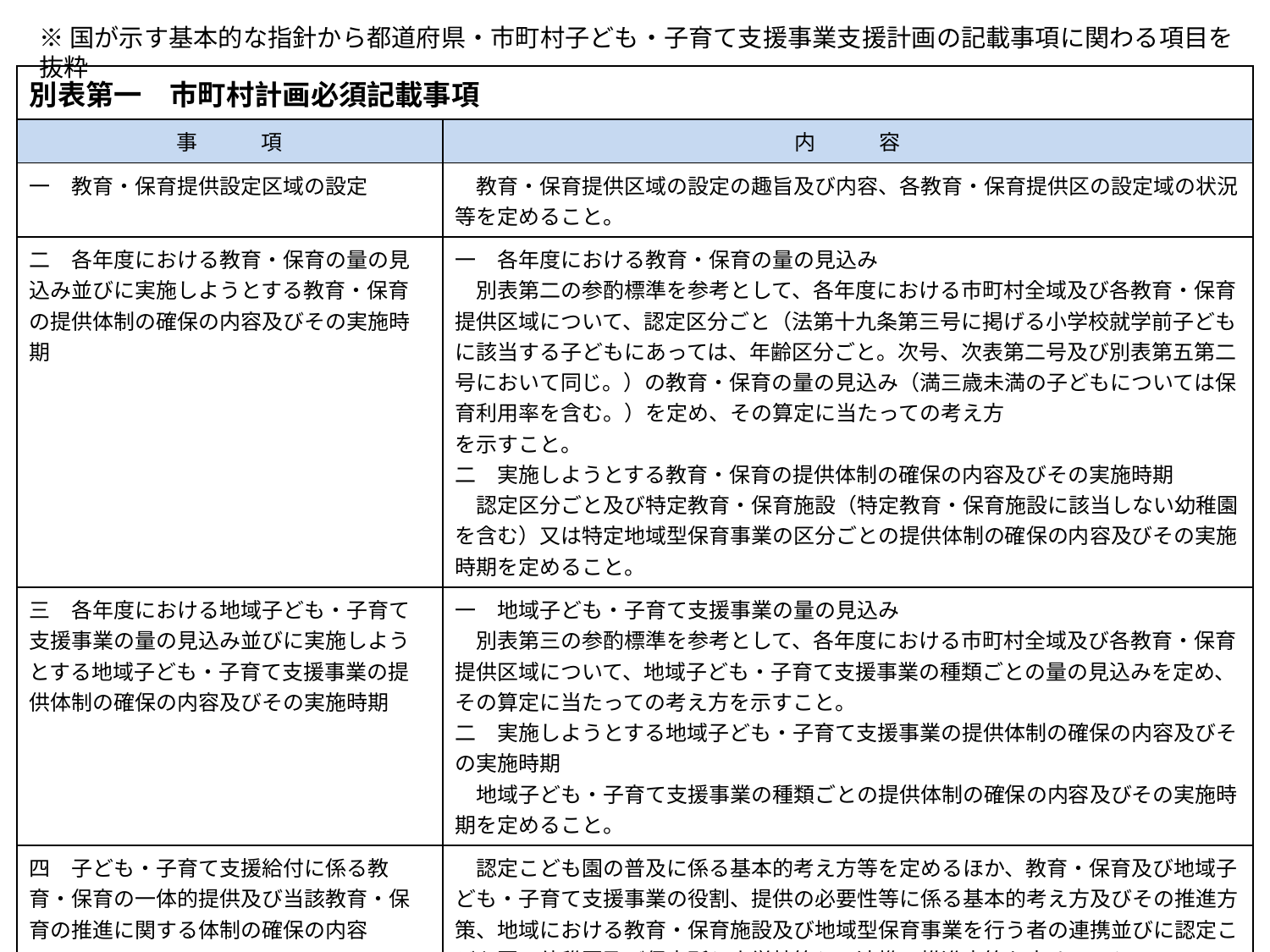

※国が示す基本的な指針から都道府県・市町村子ども・子育て支援事業支援計画の記載事項に関わる項目を抜粋
| 別表第一　市町村計画必須記載事項 |  |
| --- | --- |
| 事　　　項 | 内　　　容 |
| 一　教育・保育提供設定区域の設定 | 教育・保育提供区域の設定の趣旨及び内容、各教育・保育提供区の設定域の状況等を定めること。 |
| 二　各年度における教育・保育の量の見込み並びに実施しようとする教育・保育の提供体制の確保の内容及びその実施時期 | 一　各年度における教育・保育の量の見込み 　別表第二の参酌標準を参考として、各年度における市町村全域及び各教育・保育提供区域について、認定区分ごと（法第十九条第三号に掲げる小学校就学前子どもに該当する子どもにあっては、年齢区分ごと。次号、次表第二号及び別表第五第二号において同じ。）の教育・保育の量の見込み（満三歳未満の子どもについては保育利用率を含む。）を定め、その算定に当たっての考え方 を示すこと。 二　実施しようとする教育・保育の提供体制の確保の内容及びその実施時期 　認定区分ごと及び特定教育・保育施設（特定教育・保育施設に該当しない幼稚園を含む）又は特定地域型保育事業の区分ごとの提供体制の確保の内容及びその実施時期を定めること。 |
| 三　各年度における地域子ども・子育て支援事業の量の見込み並びに実施しようとする地域子ども・子育て支援事業の提供体制の確保の内容及びその実施時期 | 一　地域子ども・子育て支援事業の量の見込み 　別表第三の参酌標準を参考として、各年度における市町村全域及び各教育・保育提供区域について、地域子ども・子育て支援事業の種類ごとの量の見込みを定め、その算定に当たっての考え方を示すこと。 二　実施しようとする地域子ども・子育て支援事業の提供体制の確保の内容及びその実施時期 　地域子ども・子育て支援事業の種類ごとの提供体制の確保の内容及びその実施時期を定めること。 |
| 四　子ども・子育て支援給付に係る教育・保育の一体的提供及び当該教育・保育の推進に関する体制の確保の内容 | 認定こども園の普及に係る基本的考え方等を定めるほか、教育・保育及び地域子ども・子育て支援事業の役割、提供の必要性等に係る基本的考え方及びその推進方策、地域における教育・保育施設及び地域型保育事業を行う者の連携並びに認定こども園、幼稚園及び保育所と小学校等との連携の推進方策を定めること。 |
| 五　子育てのための施設等利用給付の円滑な実施の確保の内容 | 子育てのための施設等利用給付の実施に当たって、公正かつ適正な支給の確保、保護者の経済的負担の軽減や利便性等を勘案しつつ、給付方法について検討を行うこと等を定めること。 |